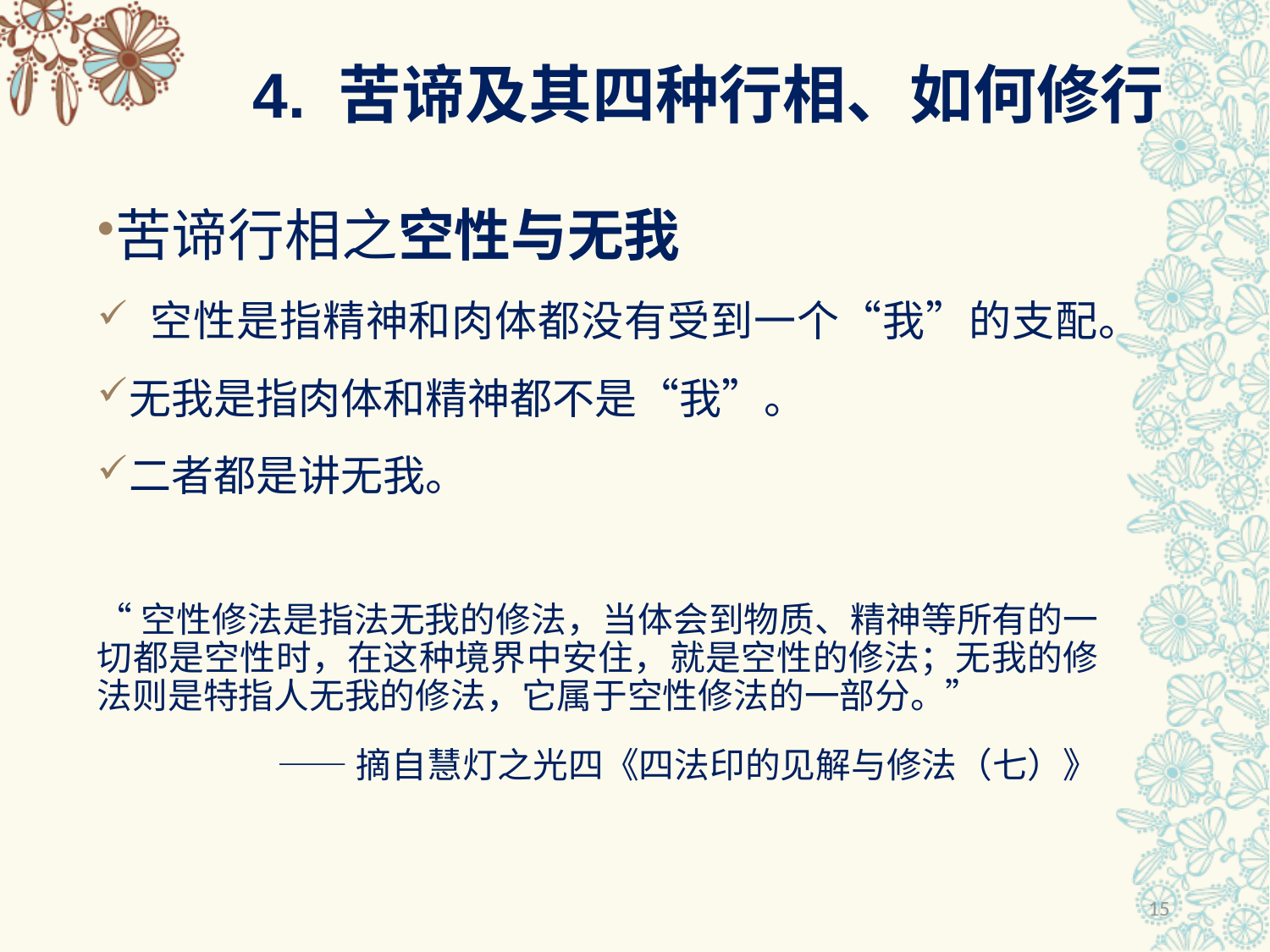

# 4. 苦谛及其四种行相、如何修行
苦谛行相之空性与无我
 空性是指精神和肉体都没有受到一个“我”的支配。
无我是指肉体和精神都不是“我”。
二者都是讲无我。

“空性修法是指法无我的修法，当体会到物质、精神等所有的一切都是空性时，在这种境界中安住，就是空性的修法；无我的修法则是特指人无我的修法，它属于空性修法的一部分。”
——摘自慧灯之光四《四法印的见解与修法（七）》

15